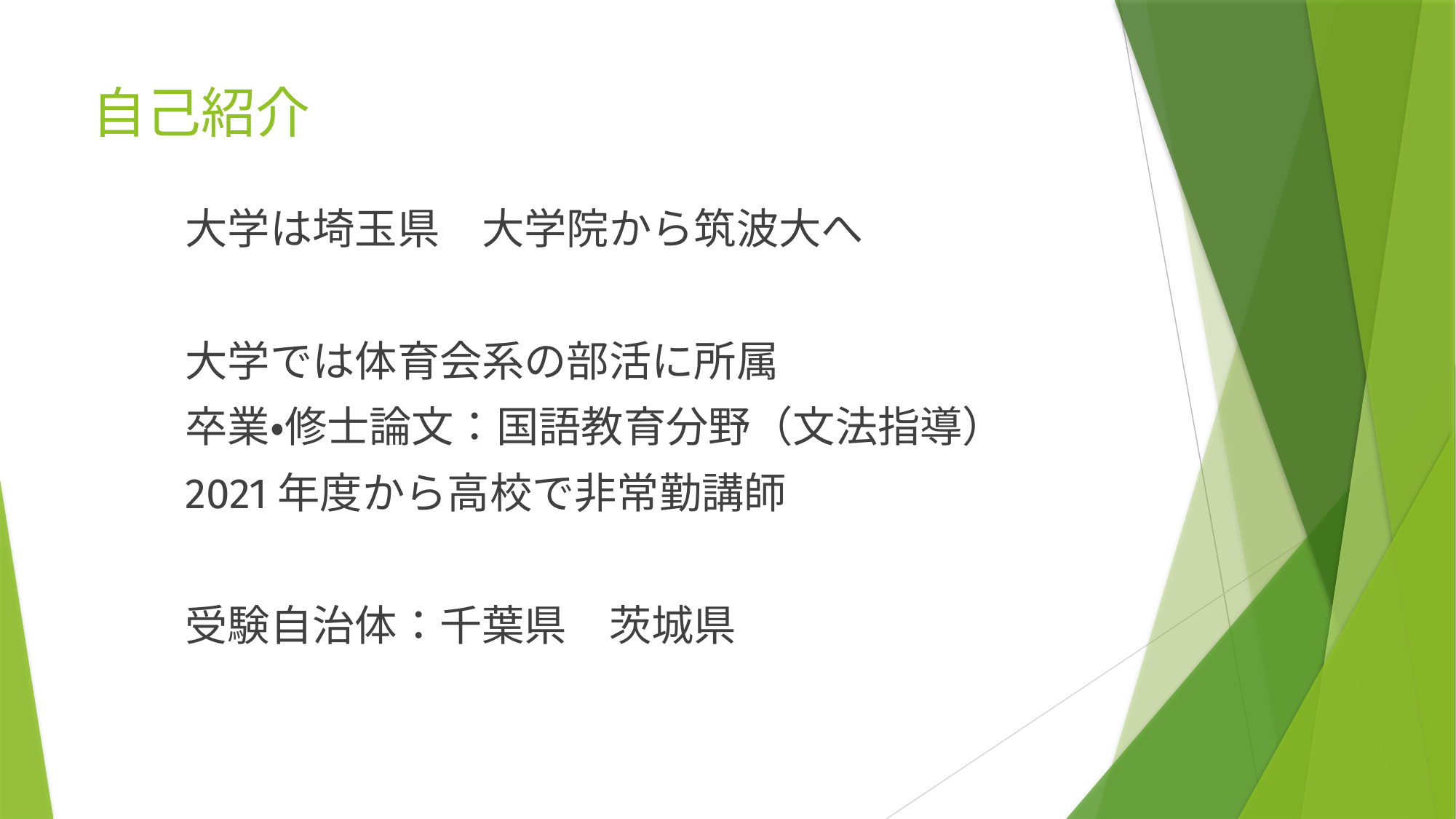

# 自己紹介
大学は埼玉県　大学院から筑波大へ

大学では体育会系の部活に所属
卒業・修士論文：国語教育分野（文法指導）
2021年度から高校で非常勤講師

受験自治体：千葉県　茨城県